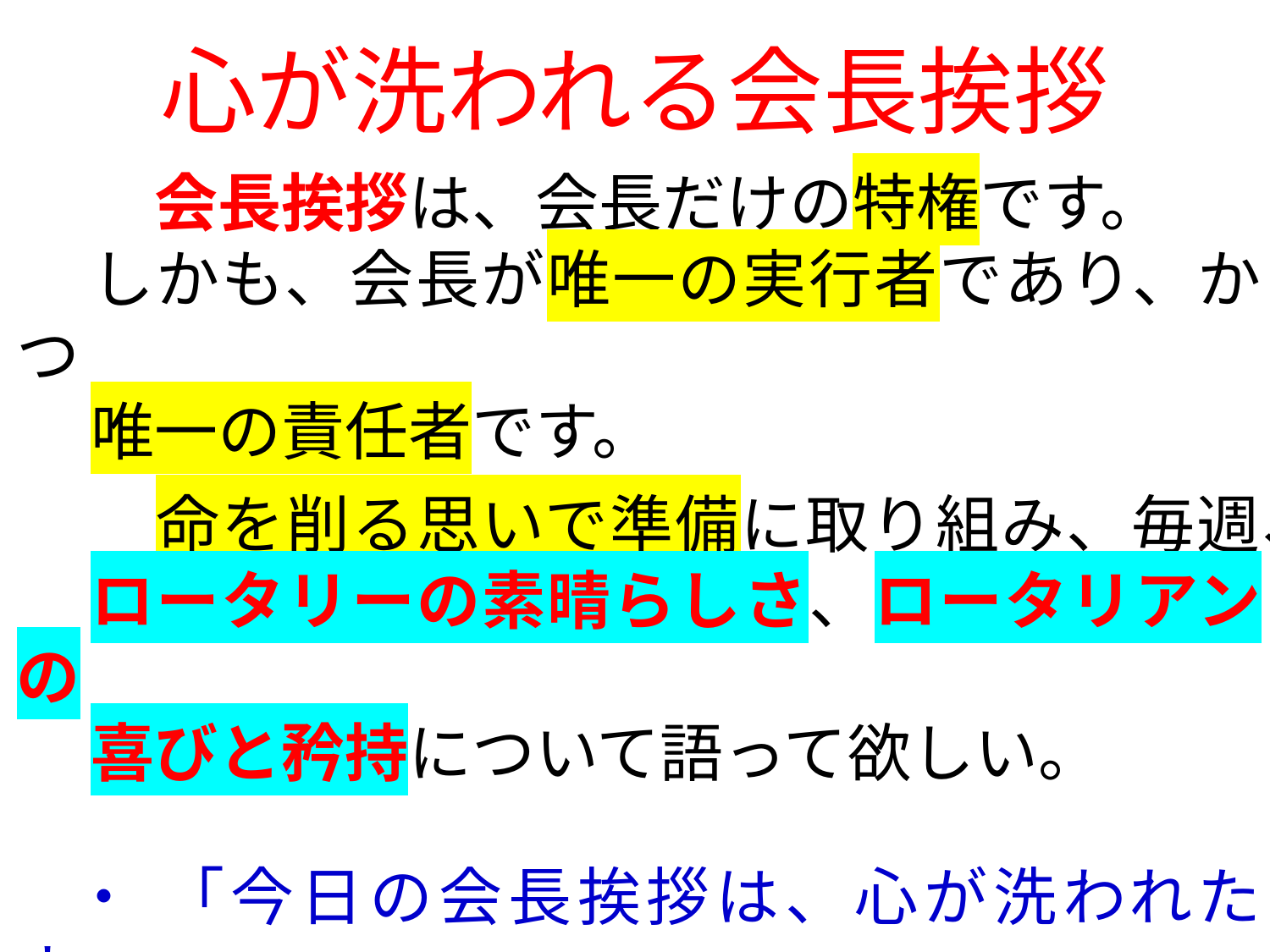

心が洗われる会長挨拶
　会長挨拶は、会長だけの特権です。
しかも、会長が唯一の実行者であり、かつ
唯一の責任者です。

　命を削る思いで準備に取り組み、毎週、
ロータリーの素晴らしさ、ロータリアンの
喜びと矜持について語って欲しい。

・ 「今日の会長挨拶は、心が洗われたよ」

・ 「私は、ロータリーに入って良かった」